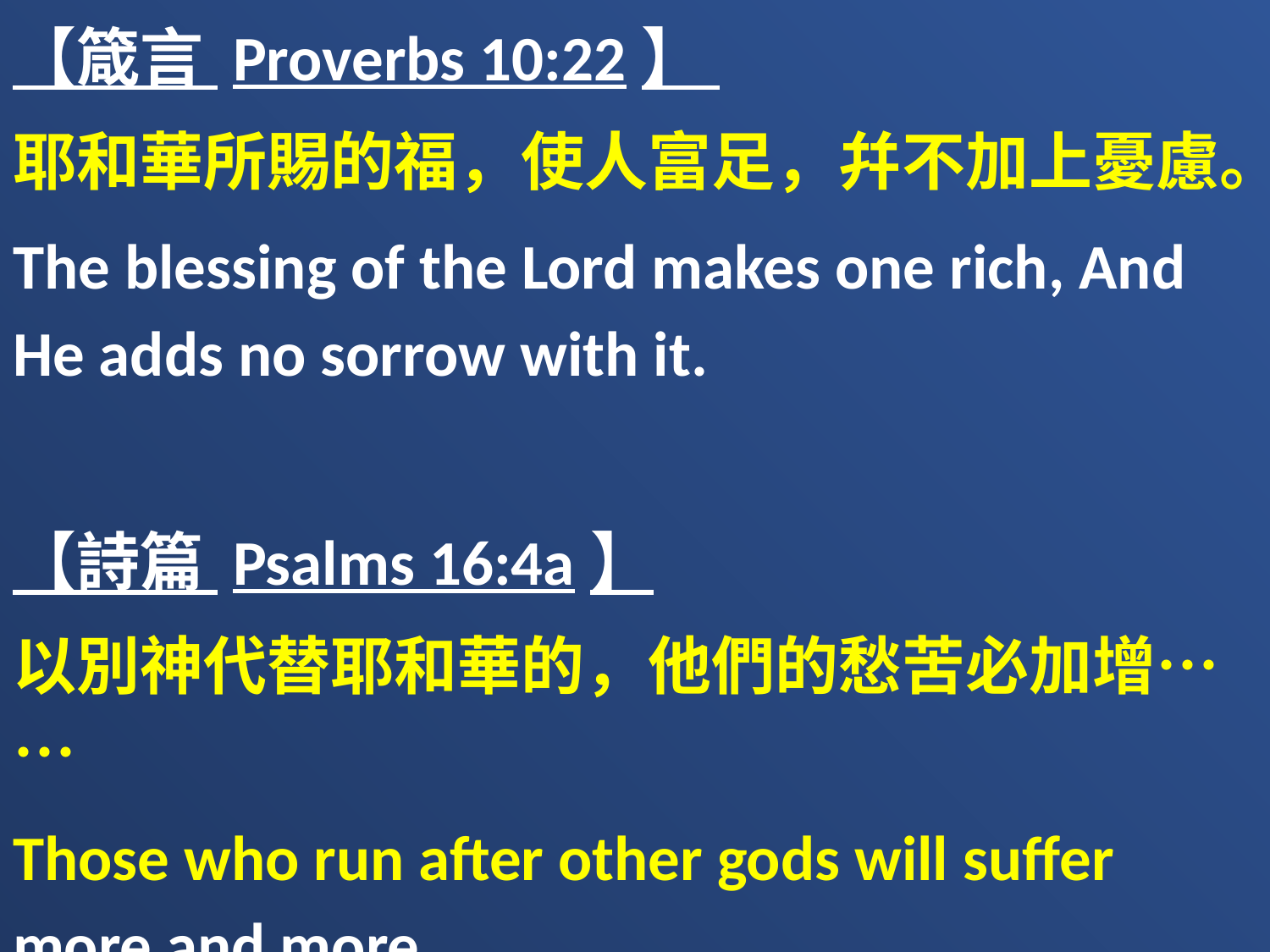

【箴言 Proverbs 10:22】
耶和華所賜的福，使人富足，幷不加上憂慮。
The blessing of the Lord makes one rich, And He adds no sorrow with it.

【詩篇 Psalms 16:4a】
以別神代替耶和華的，他們的愁苦必加增……
Those who run after other gods will suffer more and more….